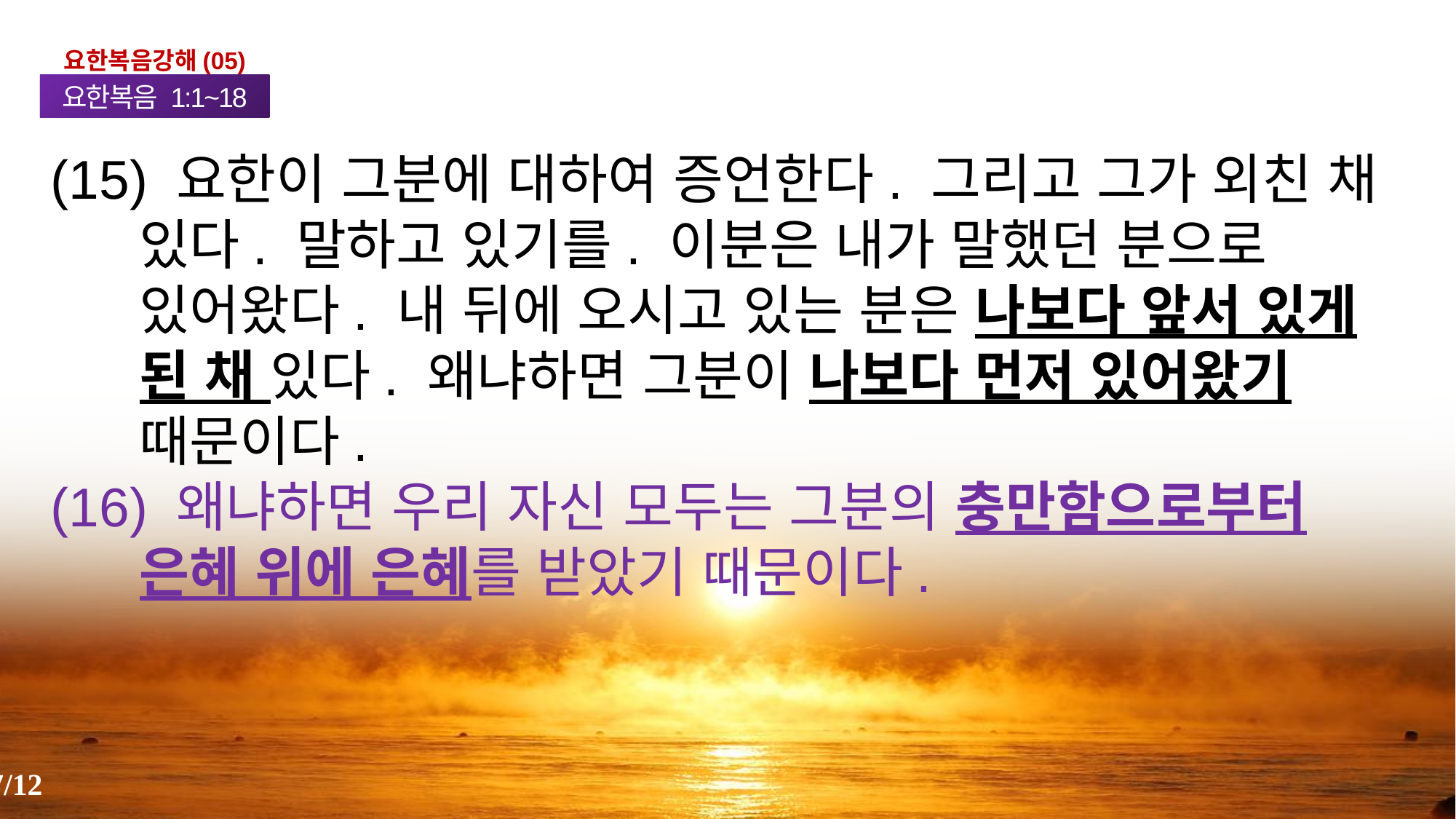

요한복음강해(05)
요한복음 1:1~18

(15) 요한이 그분에 대하여 증언한다. 그리고 그가 외친 채 있다. 말하고 있기를. 이분은 내가 말했던 분으로 있어왔다. 내 뒤에 오시고 있는 분은 나보다 앞서 있게 된 채 있다. 왜냐하면 그분이 나보다 먼저 있어왔기 때문이다.
(16) 왜냐하면 우리 자신 모두는 그분의 충만함으로부터 은혜 위에 은혜를 받았기 때문이다.